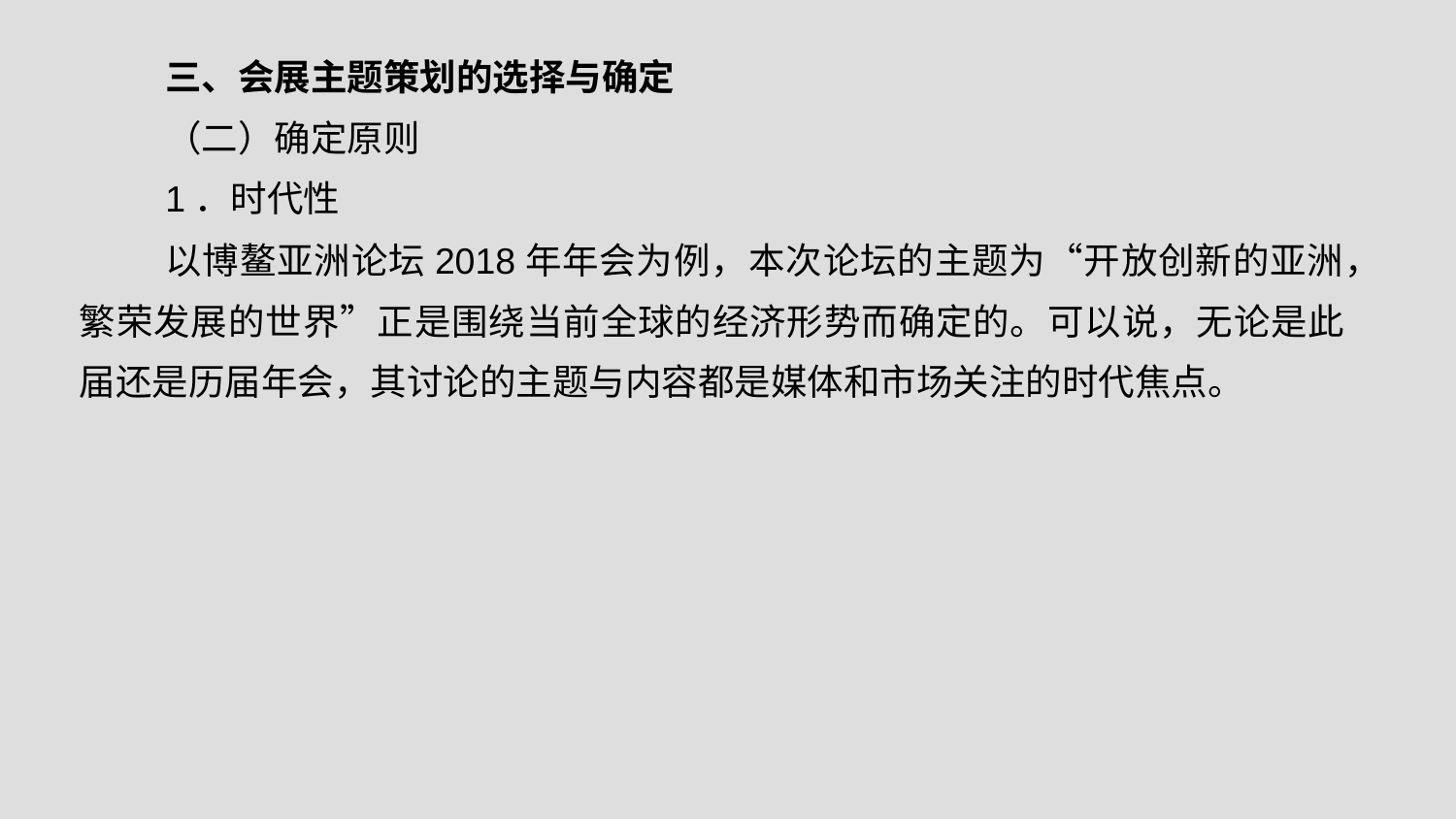

三、会展主题策划的选择与确定
（二）确定原则
1．时代性
以博鳌亚洲论坛2018年年会为例，本次论坛的主题为“开放创新的亚洲，繁荣发展的世界”正是围绕当前全球的经济形势而确定的。可以说，无论是此届还是历届年会，其讨论的主题与内容都是媒体和市场关注的时代焦点。